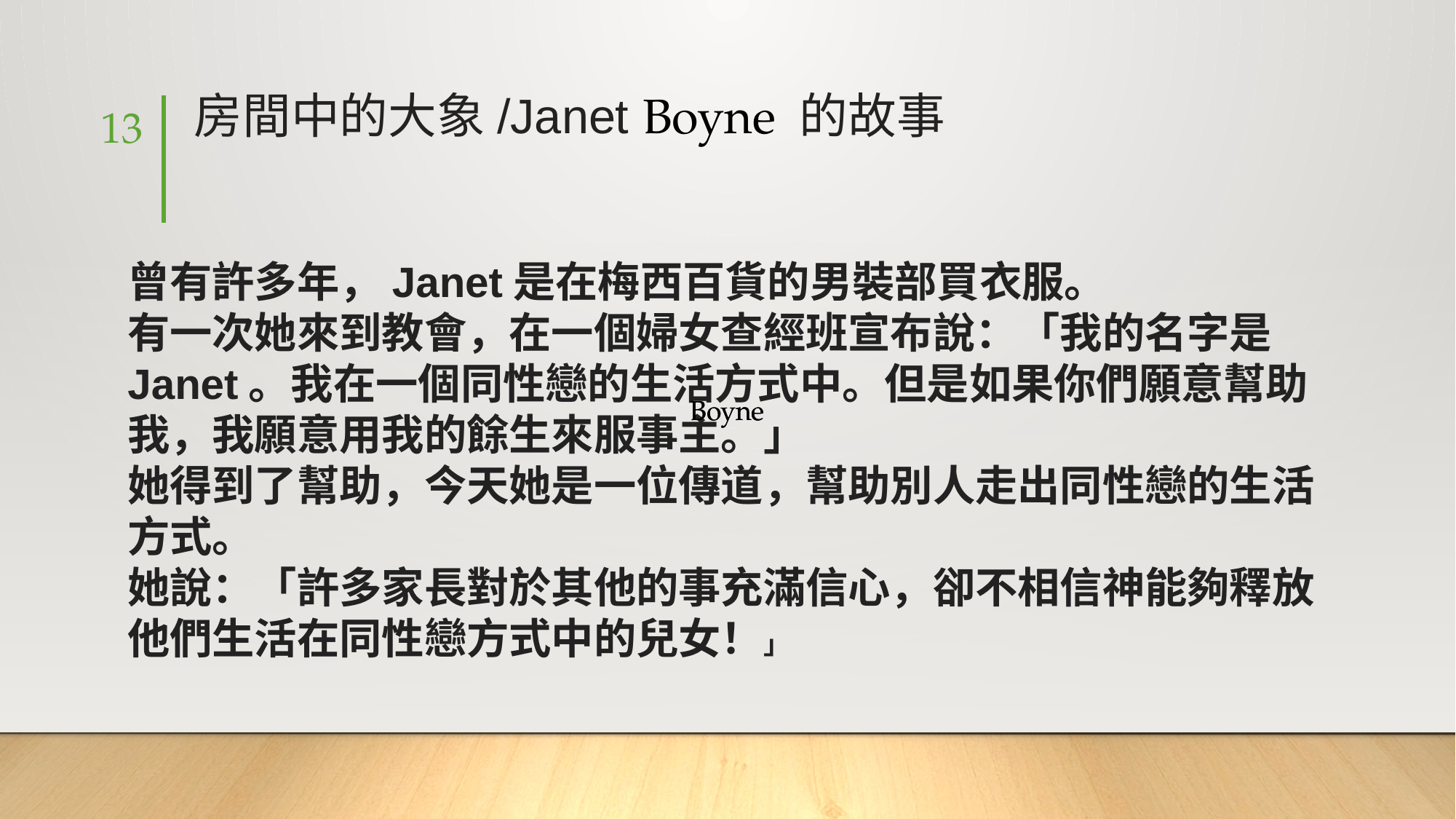

# 房間中的大象/Janet Boyne 的故事
13
曾有許多年，Janet是在梅西百貨的男裝部買衣服。
有一次她來到教會，在一個婦女查經班宣布說：「我的名字是Janet。我在一個同性戀的生活方式中。但是如果你們願意幫助我，我願意用我的餘生來服事主。」
她得到了幫助，今天她是一位傳道，幫助別人走出同性戀的生活方式。
她說：「許多家長對於其他的事充滿信心，卻不相信神能夠釋放他們生活在同性戀方式中的兒女！」
Boyne
Boyne